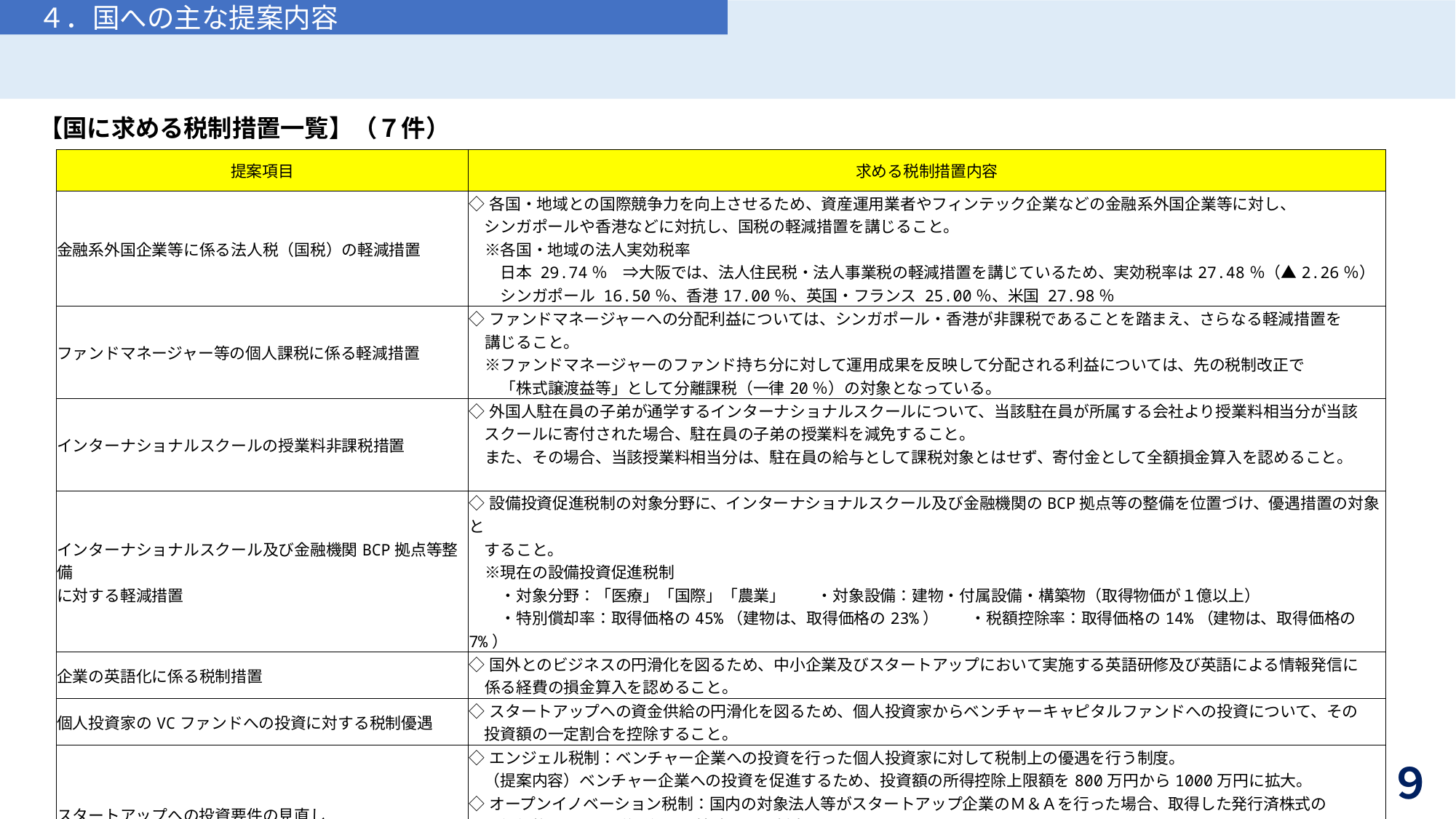

４．国への主な提案内容

【国に求める税制措置一覧】（７件）
| 提案項目 | 求める税制措置内容 |
| --- | --- |
| 金融系外国企業等に係る法人税（国税）の軽減措置 | ◇各国・地域との国際競争力を向上させるため、資産運用業者やフィンテック企業などの金融系外国企業等に対し、 　シンガポールや香港などに対抗し、国税の軽減措置を講じること。 　※各国・地域の法人実効税率 　　日本 29.74％　⇒大阪では、法人住民税・法人事業税の軽減措置を講じているため、実効税率は27.48％（▲2.26％） 　　シンガポール 16.50％、香港17.00％、英国・フランス 25.00％、米国 27.98％ |
| ファンドマネージャー等の個人課税に係る軽減措置 | ◇ファンドマネージャーへの分配利益については、シンガポール・香港が非課税であることを踏まえ、さらなる軽減措置を 　講じること。 　※ファンドマネージャーのファンド持ち分に対して運用成果を反映して分配される利益については、先の税制改正で 　　「株式譲渡益等」として分離課税（一律20％）の対象となっている。 |
| インターナショナルスクールの授業料非課税措置 | ◇外国人駐在員の子弟が通学するインターナショナルスクールについて、当該駐在員が所属する会社より授業料相当分が当該 　スクールに寄付された場合、駐在員の子弟の授業料を減免すること。 　また、その場合、当該授業料相当分は、駐在員の給与として課税対象とはせず、寄付金として全額損金算入を認めること。 |
| インターナショナルスクール及び金融機関BCP拠点等整備 に対する軽減措置 | ◇設備投資促進税制の対象分野に、インターナショナルスクール及び金融機関のBCP拠点等の整備を位置づけ、優遇措置の対象と 　すること。 　※現在の設備投資促進税制 　　・対象分野：「医療」「国際」「農業」　　・対象設備：建物・付属設備・構築物（取得物価が１億以上） 　　・特別償却率：取得価格の45%（建物は、取得価格の23%）　　・税額控除率：取得価格の14%（建物は、取得価格の7%） |
| 企業の英語化に係る税制措置 | ◇国外とのビジネスの円滑化を図るため、中小企業及びスタートアップにおいて実施する英語研修及び英語による情報発信に 　係る経費の損金算入を認めること。 |
| 個人投資家のVCファンドへの投資に対する税制優遇 | ◇スタートアップへの資金供給の円滑化を図るため、個人投資家からベンチャーキャピタルファンドへの投資について、その 　投資額の一定割合を控除すること。 |
| スタートアップへの投資要件の見直し | ◇エンジェル税制：ベンチャー企業への投資を行った個人投資家に対して税制上の優遇を行う制度。 　（提案内容）ベンチャー企業への投資を促進するため、投資額の所得控除上限額を800万円から1000万円に拡大。 ◇オープンイノベーション税制：国内の対象法人等がスタートアップ企業のＭ＆Ａを行った場合、取得した発行済株式の 　取得価格25%を課税所得から控除できる制度 　（提案内容）①税制の適用範囲を海外のコーポレートベンチャーキャピタル（CVC）だけではなく、国内の合同会社に拡充。 　　　　　　　②新規株式発行の場合の出資要件について、中小企業の出資金額の上限を1,000万円から500万円に引下げ。 |
９